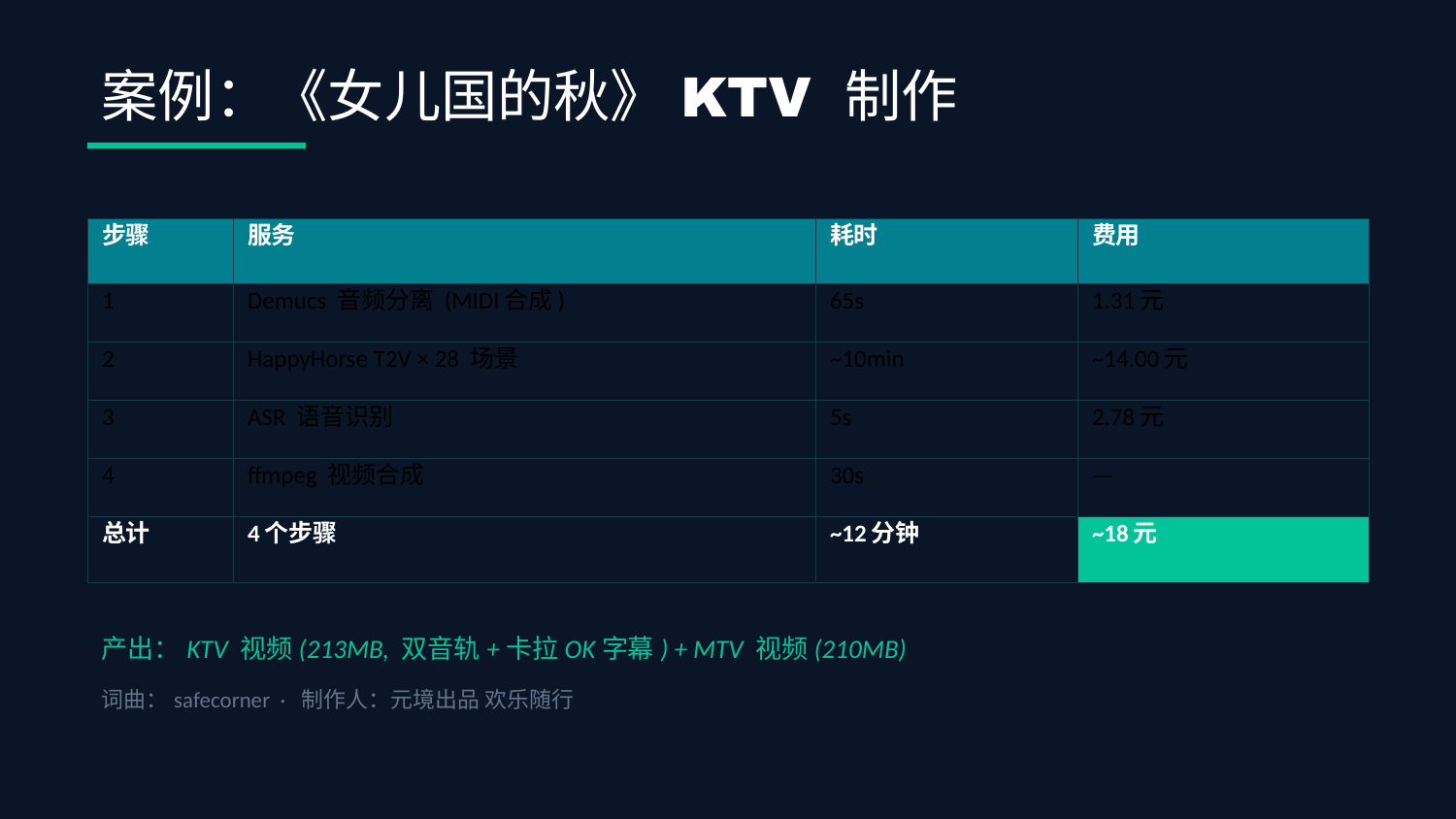

案例：《女儿国的秋》KTV 制作

| 步骤 | 服务 | 耗时 | 费用 |
| --- | --- | --- | --- |
| 1 | Demucs 音频分离 (MIDI合成) | 65s | 1.31元 |
| 2 | HappyHorse T2V × 28 场景 | ~10min | ~14.00元 |
| 3 | ASR 语音识别 | 5s | 2.78元 |
| 4 | ffmpeg 视频合成 | 30s | — |
| 总计 | 4个步骤 | ~12分钟 | ~18元 |
产出：KTV 视频(213MB, 双音轨+卡拉OK字幕) + MTV 视频(210MB)
词曲：safecorner  ·  制作人：元境出品 欢乐随行